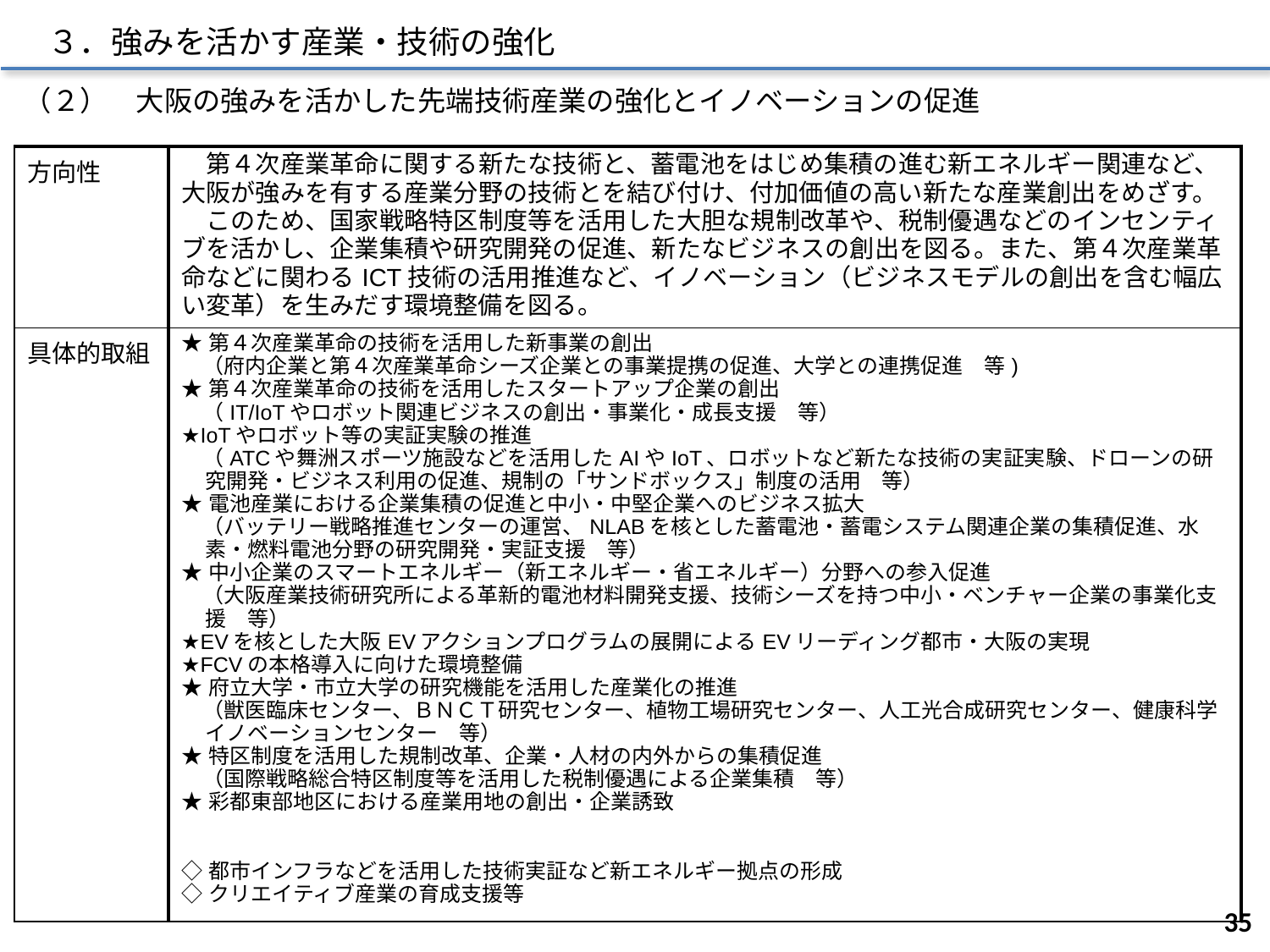

３．強みを活かす産業・技術の強化
（２）　大阪の強みを活かした先端技術産業の強化とイノベーションの促進
| 方向性 | 第４次産業革命に関する新たな技術と、蓄電池をはじめ集積の進む新エネルギー関連など、大阪が強みを有する産業分野の技術とを結び付け、付加価値の高い新たな産業創出をめざす。 　このため、国家戦略特区制度等を活用した大胆な規制改革や、税制優遇などのインセンティブを活かし、企業集積や研究開発の促進、新たなビジネスの創出を図る。また、第４次産業革命などに関わるICT技術の活用推進など、イノベーション（ビジネスモデルの創出を含む幅広い変革）を生みだす環境整備を図る。 |
| --- | --- |
| 具体的取組 | ★第４次産業革命の技術を活用した新事業の創出 　（府内企業と第４次産業革命シーズ企業との事業提携の促進、大学との連携促進　等) ★第４次産業革命の技術を活用したスタートアップ企業の創出 　（IT/IoTやロボット関連ビジネスの創出・事業化・成長支援　等） ★IoTやロボット等の実証実験の推進 　（ATCや舞洲スポーツ施設などを活用したAIやIoT、ロボットなど新たな技術の実証実験、ドローンの研究開発・ビジネス利用の促進、規制の「サンドボックス」制度の活用　等） ★電池産業における企業集積の促進と中小・中堅企業へのビジネス拡大 　（バッテリー戦略推進センターの運営、NLABを核とした蓄電池・蓄電システム関連企業の集積促進、水素・燃料電池分野の研究開発・実証支援　等） ★中小企業のスマートエネルギー（新エネルギー・省エネルギー）分野への参入促進 　（大阪産業技術研究所による革新的電池材料開発支援、技術シーズを持つ中小・ベンチャー企業の事業化支援　等） ★EVを核とした大阪EVアクションプログラムの展開によるEVリーディング都市・大阪の実現 ★FCVの本格導入に向けた環境整備 ★府立大学・市立大学の研究機能を活用した産業化の推進 　（獣医臨床センター、ＢＮＣＴ研究センター、植物工場研究センター、人工光合成研究センター、健康科学イノベーションセンター　等） ★特区制度を活用した規制改革、企業・人材の内外からの集積促進 　（国際戦略総合特区制度等を活用した税制優遇による企業集積　等） ★彩都東部地区における産業用地の創出・企業誘致 ◇都市インフラなどを活用した技術実証など新エネルギー拠点の形成 ◇クリエイティブ産業の育成支援等 |
35